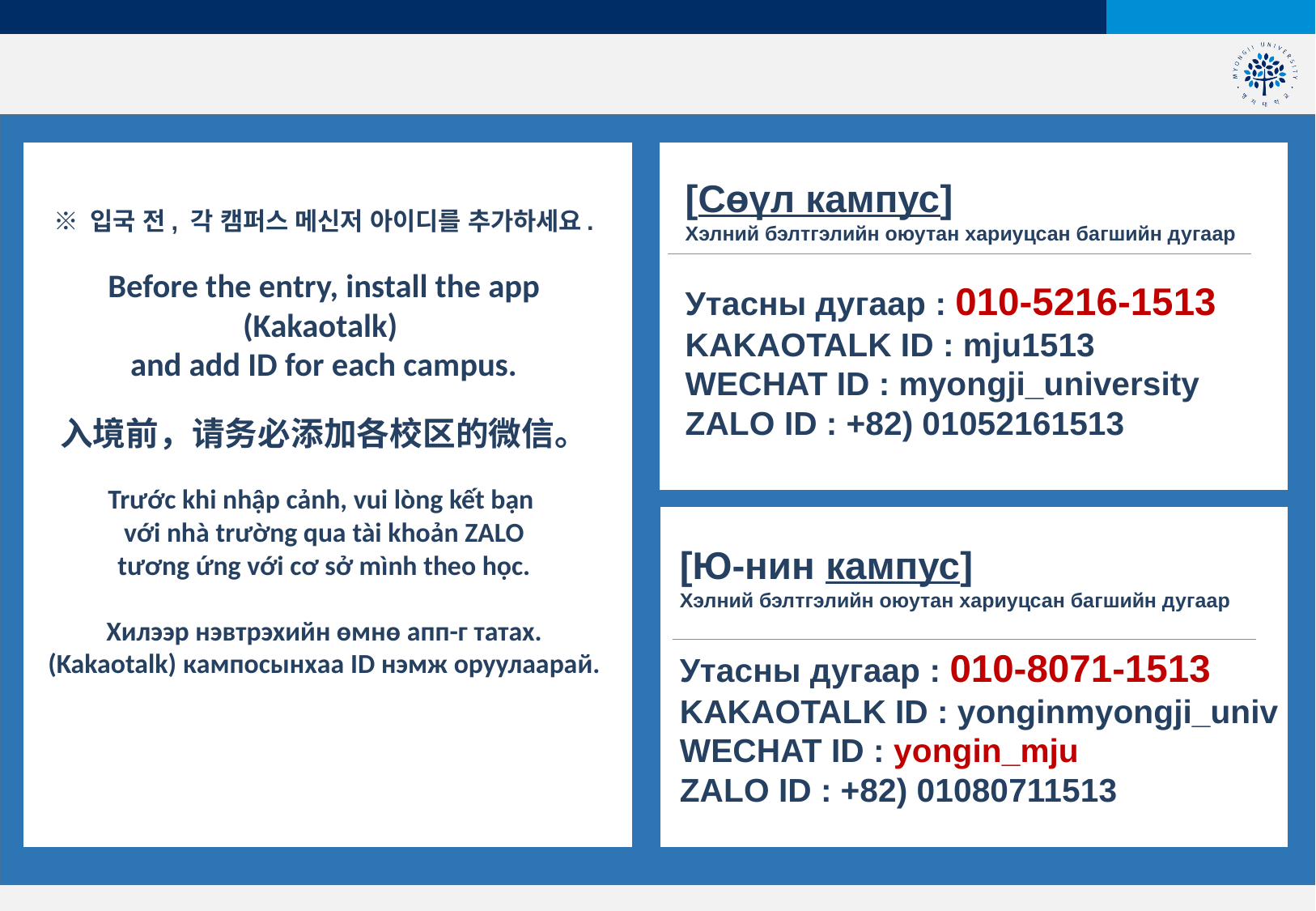

[Сөүл кампус]
Хэлний бэлтгэлийн оюутан хариуцсан багшийн дугаар

Утасны дугаар : 010-5216-1513
KAKAOTALK ID : mju1513
WECHAT ID : myongji_university
ZALO ID : +82) 01052161513

※ 입국 전, 각 캠퍼스 메신저 아이디를 추가하세요.

Before the entry, install the app (Kakaotalk)
and add ID for each campus.

入境前，请务必添加各校区的微信。

Trước khi nhập cảnh, vui lòng kết bạn
với nhà trường qua tài khoản ZALO
 tương ứng với cơ sở mình theo học.
Хилээр нэвтрэхийн өмнө апп-г татах. (Kakaotalk) кампосынхаа ID нэмж оруулаарай.

[서울 Seoul 캠퍼스]
어학연수생 담당자 연락처

Phone number : 010-5216-1513
KAKAOTALK ID : mju1513
WECHAT ID : myongji_university

[Ю-нин кампус]
Хэлний бэлтгэлийн оюутан хариуцсан багшийн дугаар

Утасны дугаар : 010-8071-1513
KAKAOTALK ID : yonginmyongji_univ
WECHAT ID : yongin_mju
ZALO ID : +82) 01080711513